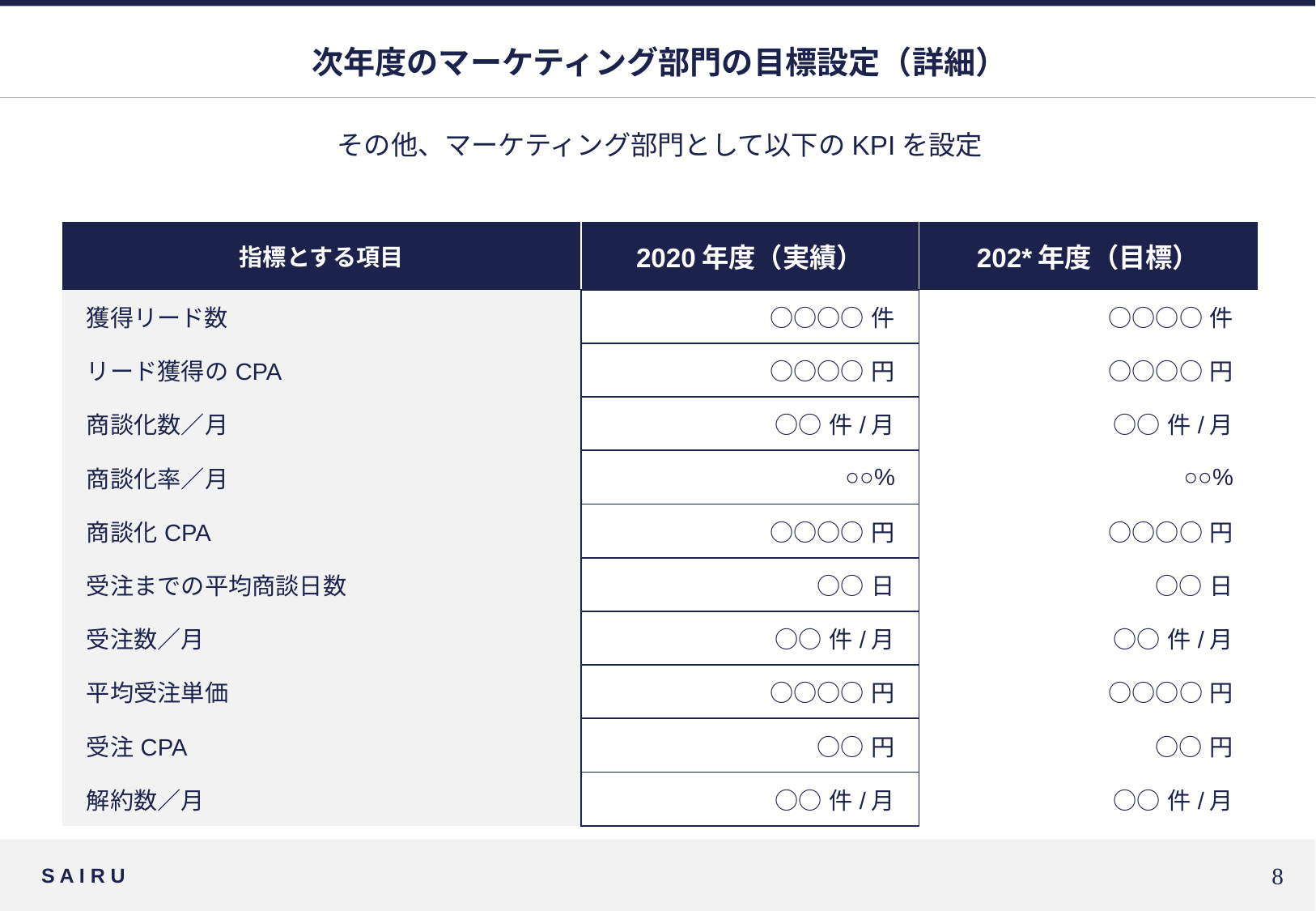

# 次年度のマーケティング部門の目標設定（詳細）
その他、マーケティング部門として以下のKPIを設定
| 指標とする項目 | 2020年度（実績） | 202\*年度（目標） |
| --- | --- | --- |
| 獲得リード数 | ○○○○件 | ○○○○件 |
| リード獲得のCPA | ○○○○円 | ○○○○円 |
| 商談化数／月 | ○○件/月 | ○○件/月 |
| 商談化率／月 | ○○% | ○○% |
| 商談化CPA | ○○○○円 | ○○○○円 |
| 受注までの平均商談日数 | ○○日 | ○○日 |
| 受注数／月 | ○○件/月 | ○○件/月 |
| 平均受注単価 | ○○○○円 | ○○○○円 |
| 受注CPA | ○○円 | ○○円 |
| 解約数／月 | ○○件/月 | ○○件/月 |
8